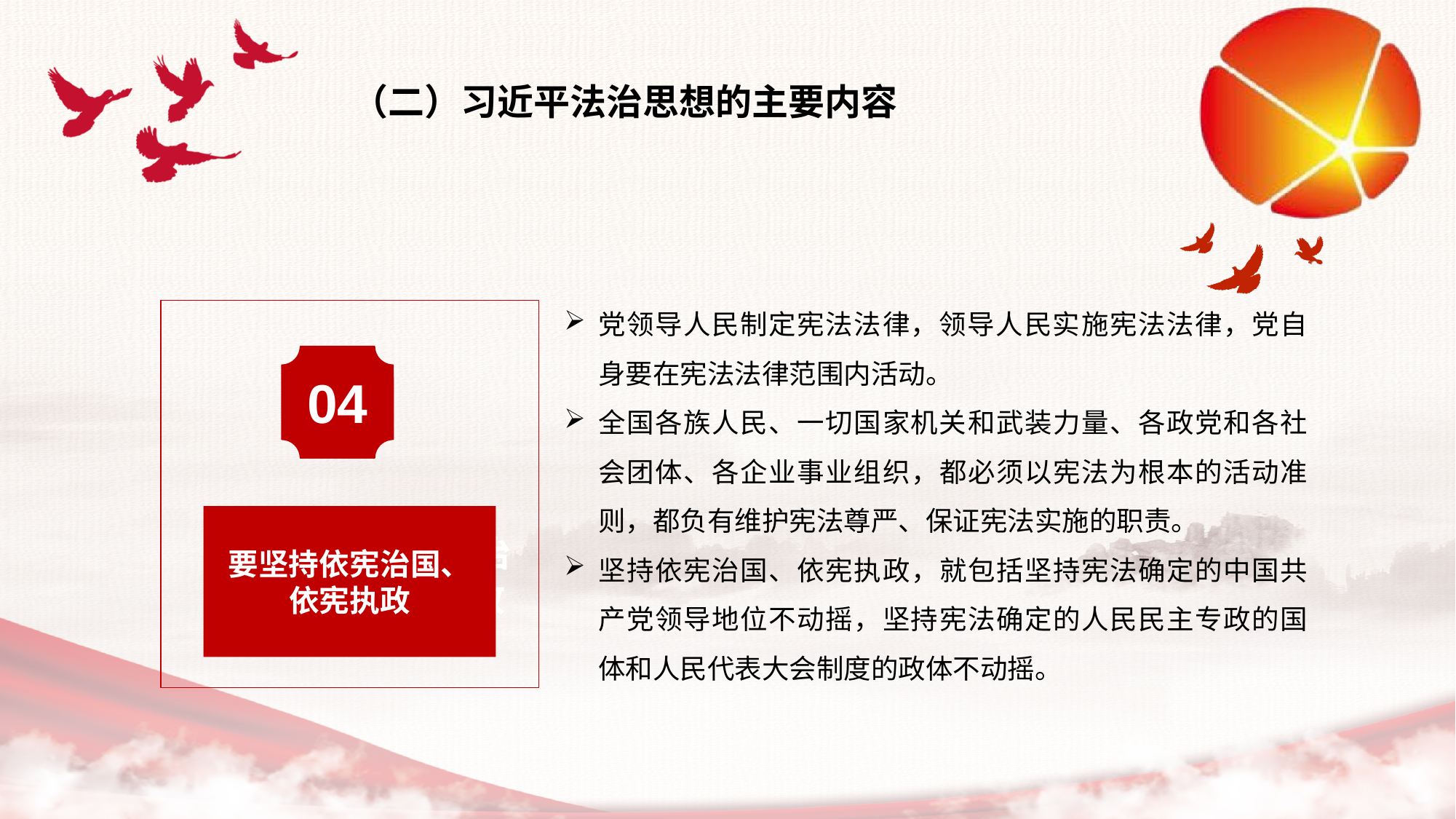

（二）习近平法治思想的主要内容
党领导人民制定宪法法律，领导人民实施宪法法律，党自身要在宪法法律范围内活动。
全国各族人民、一切国家机关和武装力量、各政党和各社会团体、各企业事业组织，都必须以宪法为根本的活动准则，都负有维护宪法尊严、保证宪法实施的职责。
坚持依宪治国、依宪执政，就包括坚持宪法确定的中国共产党领导地位不动摇，坚持宪法确定的人民民主专政的国体和人民代表大会制度的政体不动摇。

04
要坚持依宪治国、依宪执政
要坚持依宪治国、依宪执政